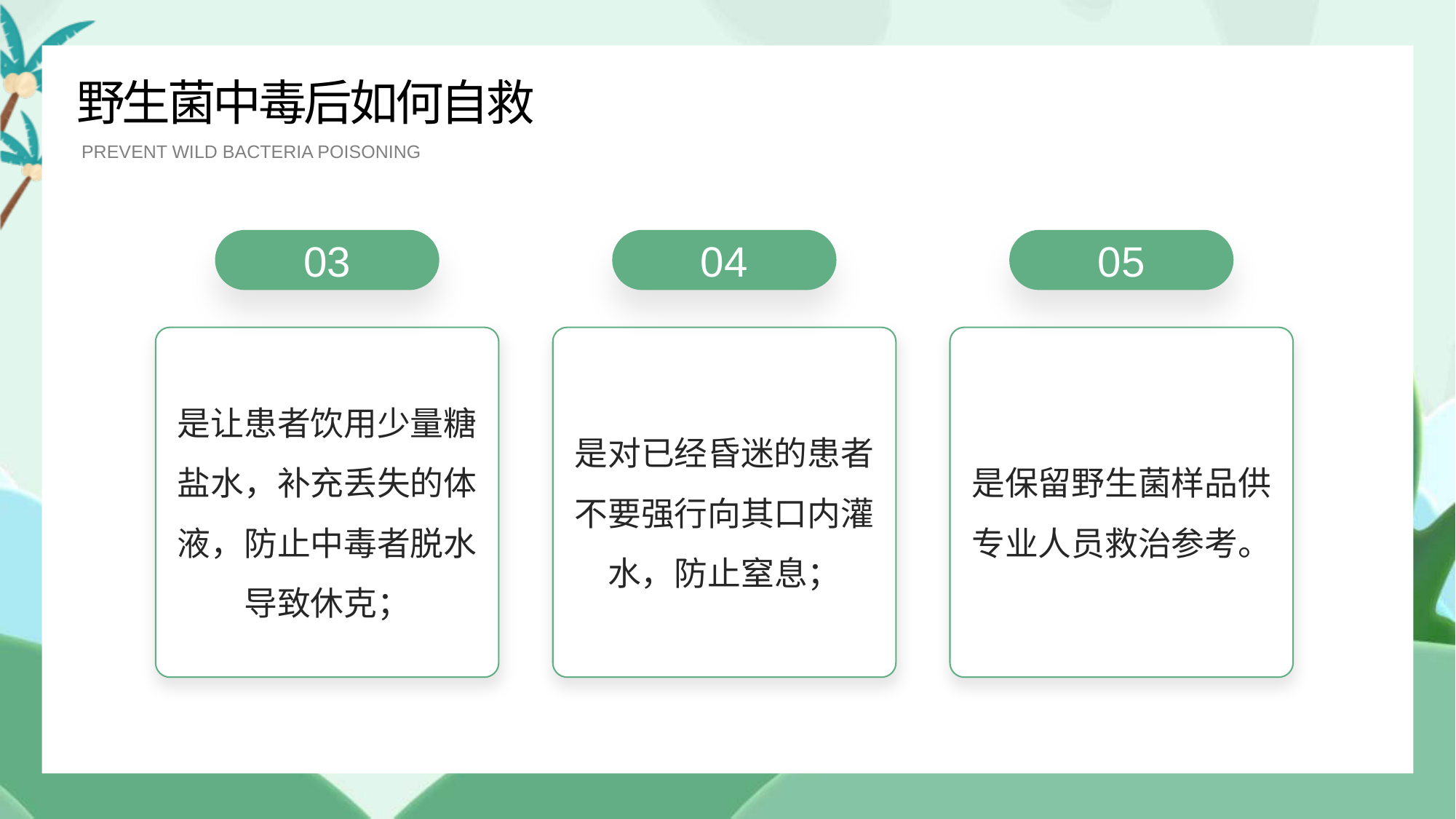

野生菌中毒后如何自救
PREVENT WILD BACTERIA POISONING
03
是让患者饮用少量糖盐水，补充丢失的体液，防止中毒者脱水导致休克；
04
是对已经昏迷的患者不要强行向其口内灌水，防止窒息；
05
是保留野生菌样品供专业人员救治参考。
docerID:327037375